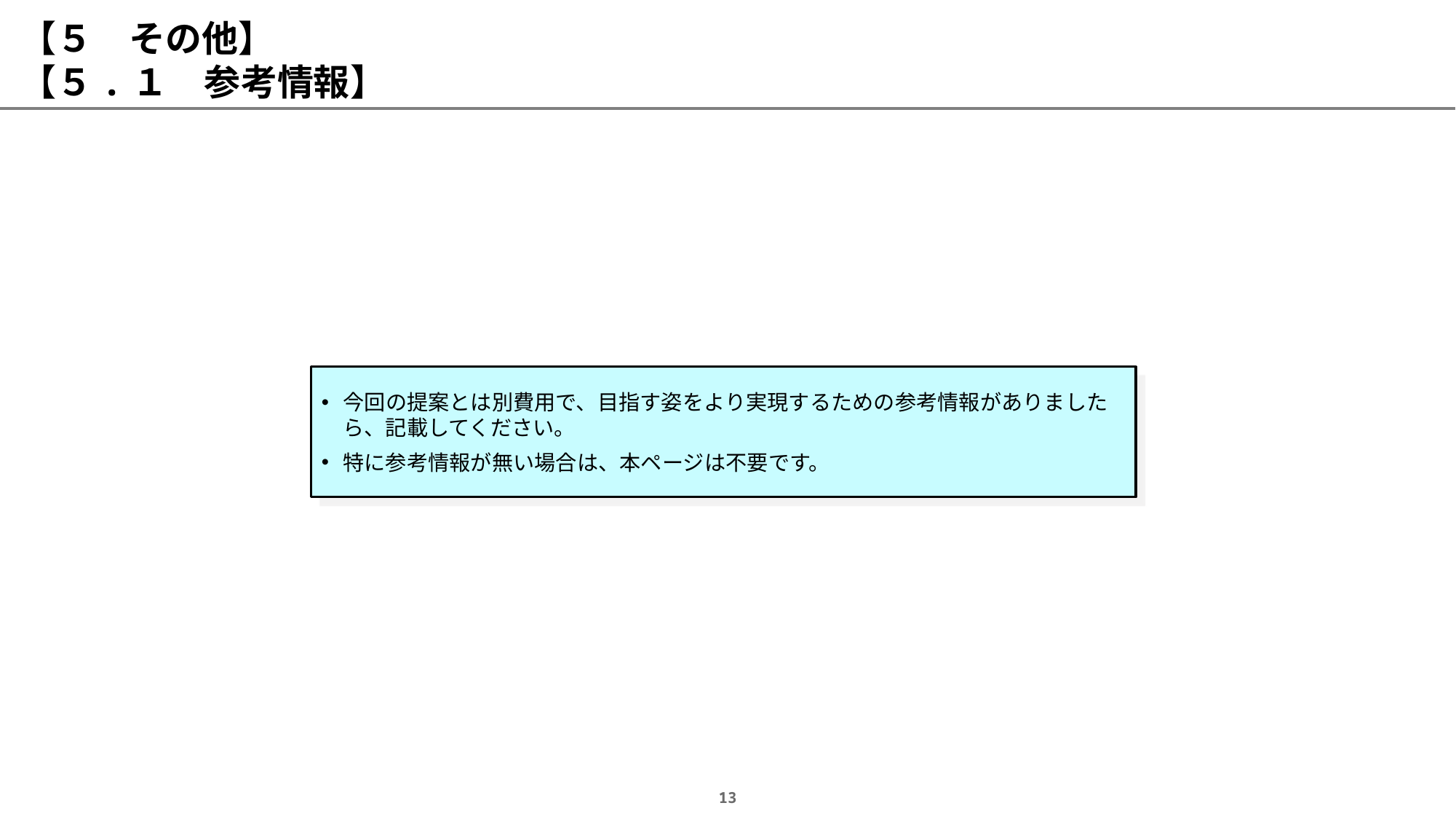

# 【５　その他】 【５.１　参考情報】

今回の提案とは別費用で、目指す姿をより実現するための参考情報がありましたら、記載してください。
特に参考情報が無い場合は、本ページは不要です。